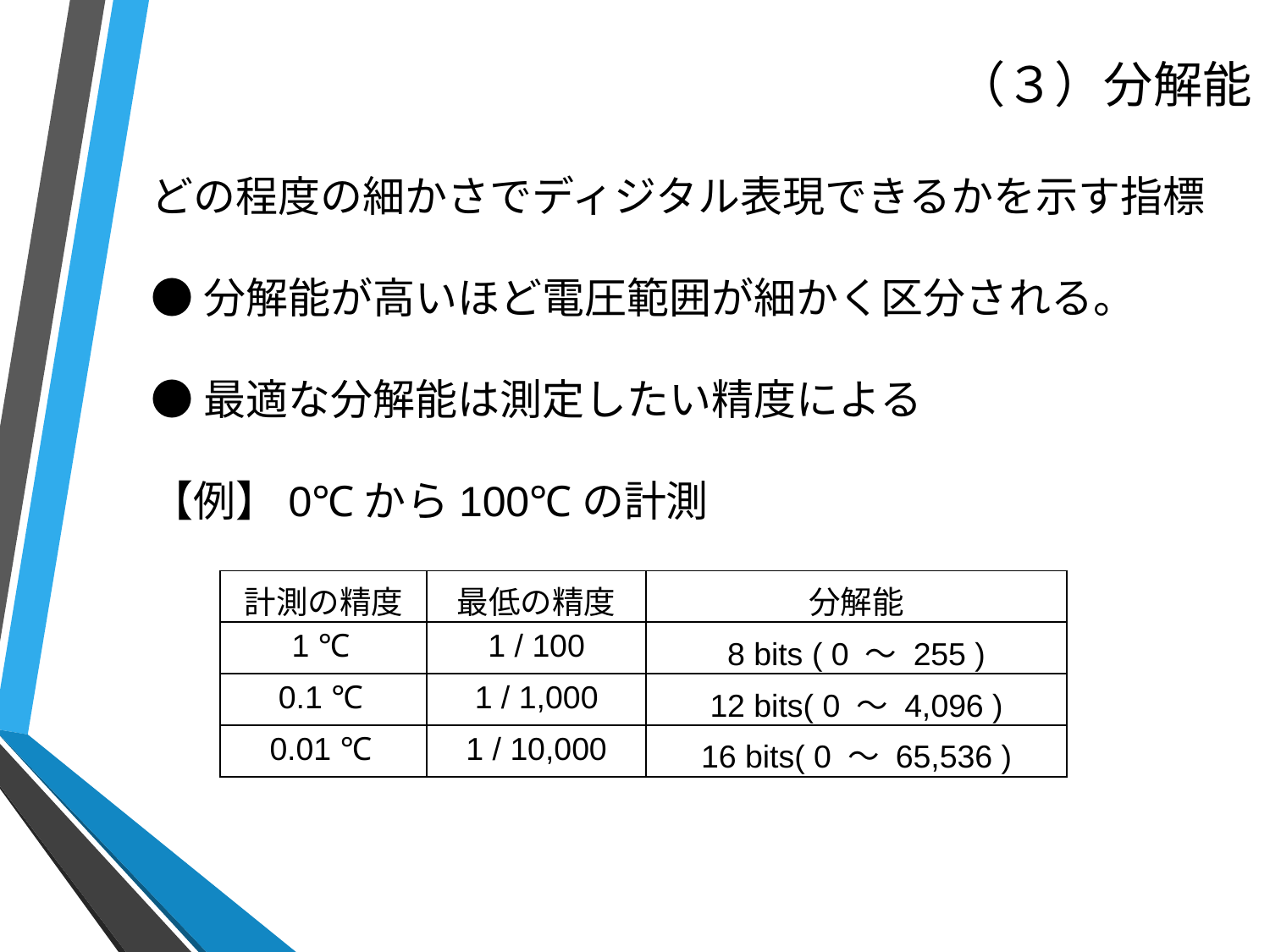

# （３）分解能
どの程度の細かさでディジタル表現できるかを示す指標

●分解能が高いほど電圧範囲が細かく区分される。

●最適な分解能は測定したい精度による

【例】0℃から100℃の計測

| 計測の精度 | 最低の精度 | 分解能 |
| --- | --- | --- |
| 1 ℃ | 1 / 100 | 8 bits ( 0 ～ 255 ) |
| 0.1 ℃ | 1 / 1,000 | 12 bits( 0 ～ 4,096 ) |
| 0.01 ℃ | 1 / 10,000 | 16 bits( 0 ～ 65,536 ) |